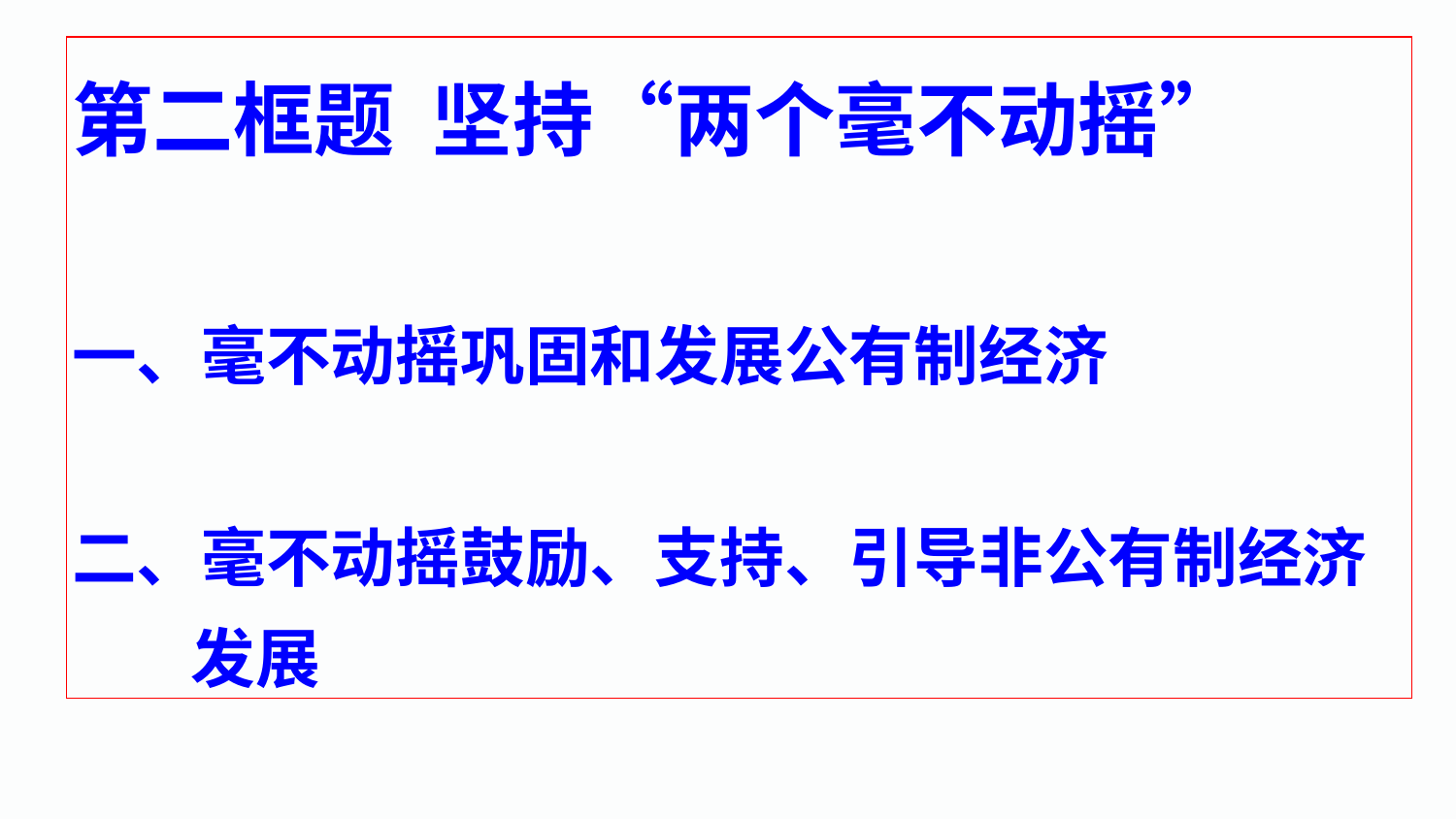

第二框题  坚持“两个毫不动摇”

一、毫不动摇巩固和发展公有制经济
二、毫不动摇鼓励、支持、引导非公有制经济
       发展